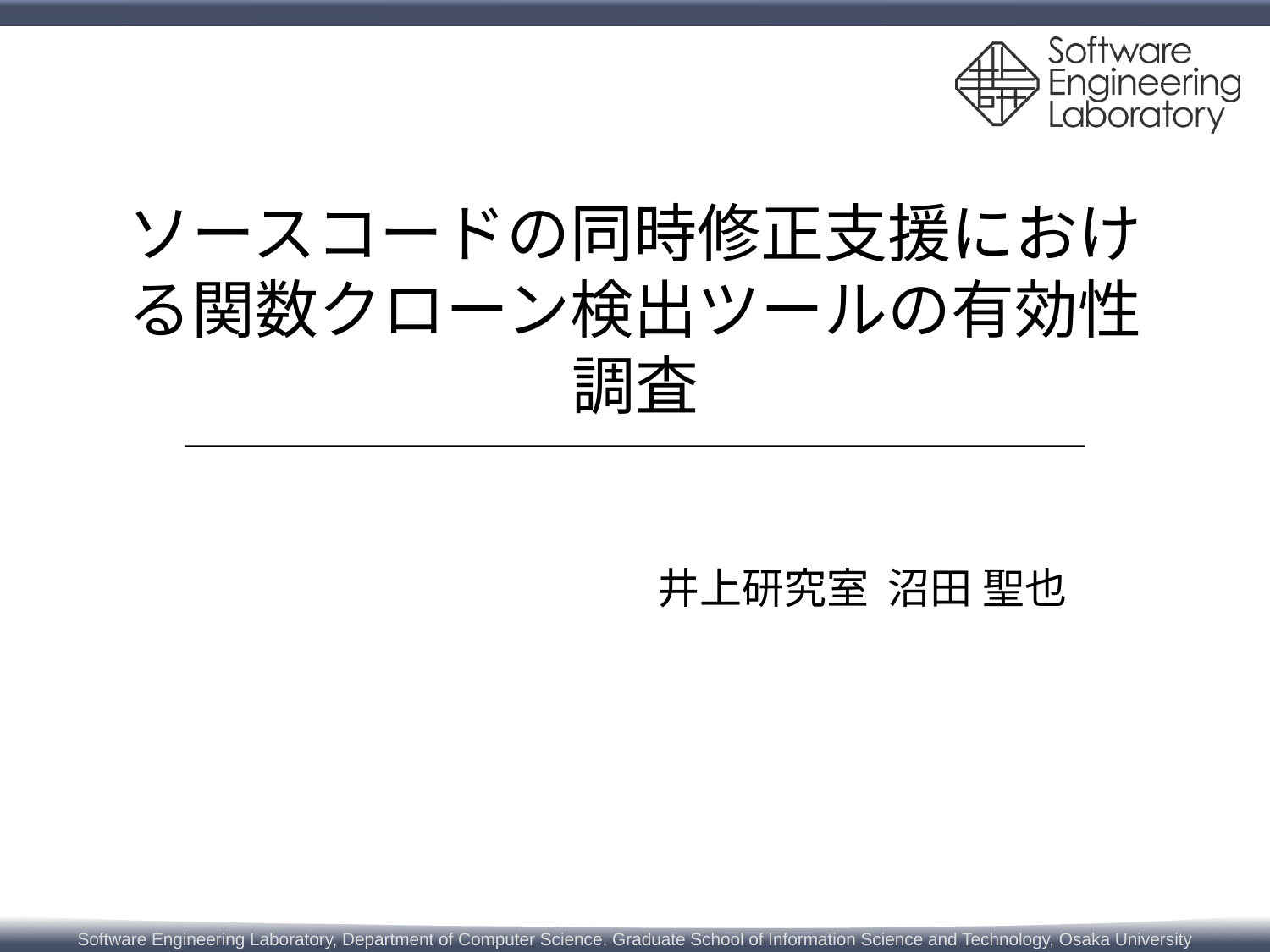

# ソースコードの同時修正支援における関数クローン検出ツールの有効性調査

井上研究室  沼田 聖也